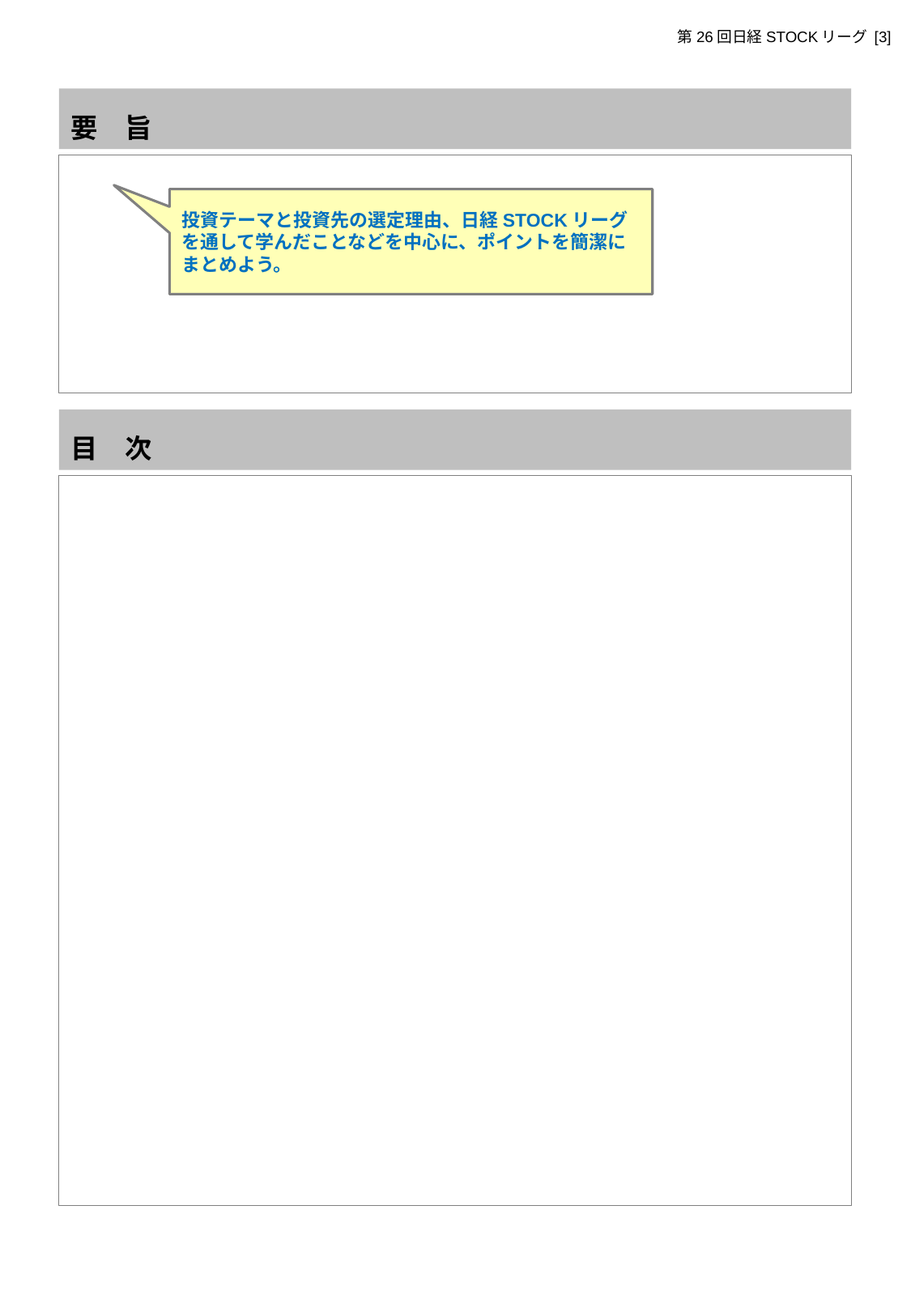

要　旨

投資テーマと投資先の選定理由、日経STOCKリーグを通して学んだことなどを中心に、ポイントを簡潔にまとめよう。
目　次